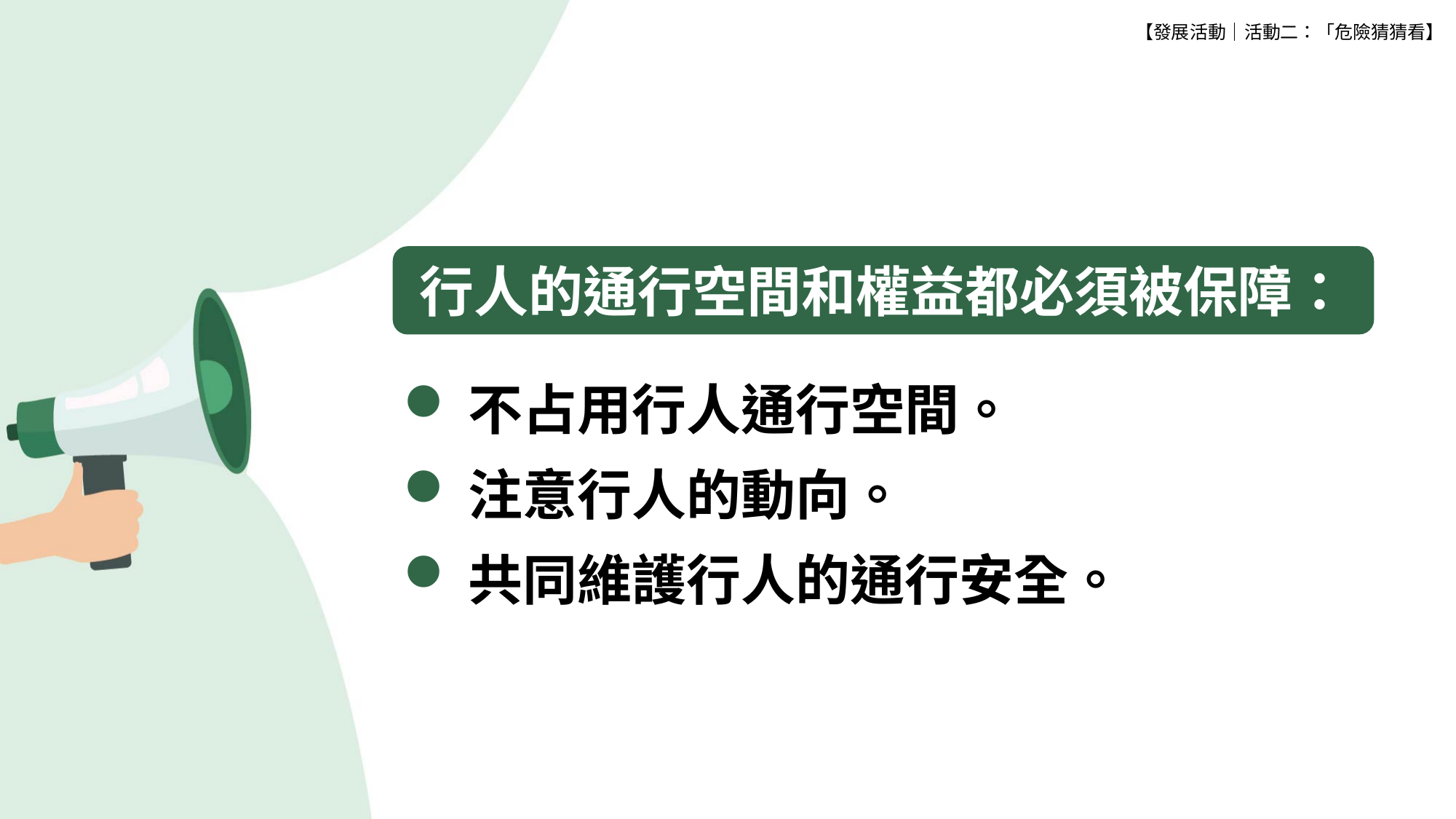

【發展活動│活動二：「危險猜猜看】
行人的通行空間和權益都必須被保障：
不占用行人通行空間。
注意行人的動向。
共同維護行人的通行安全。